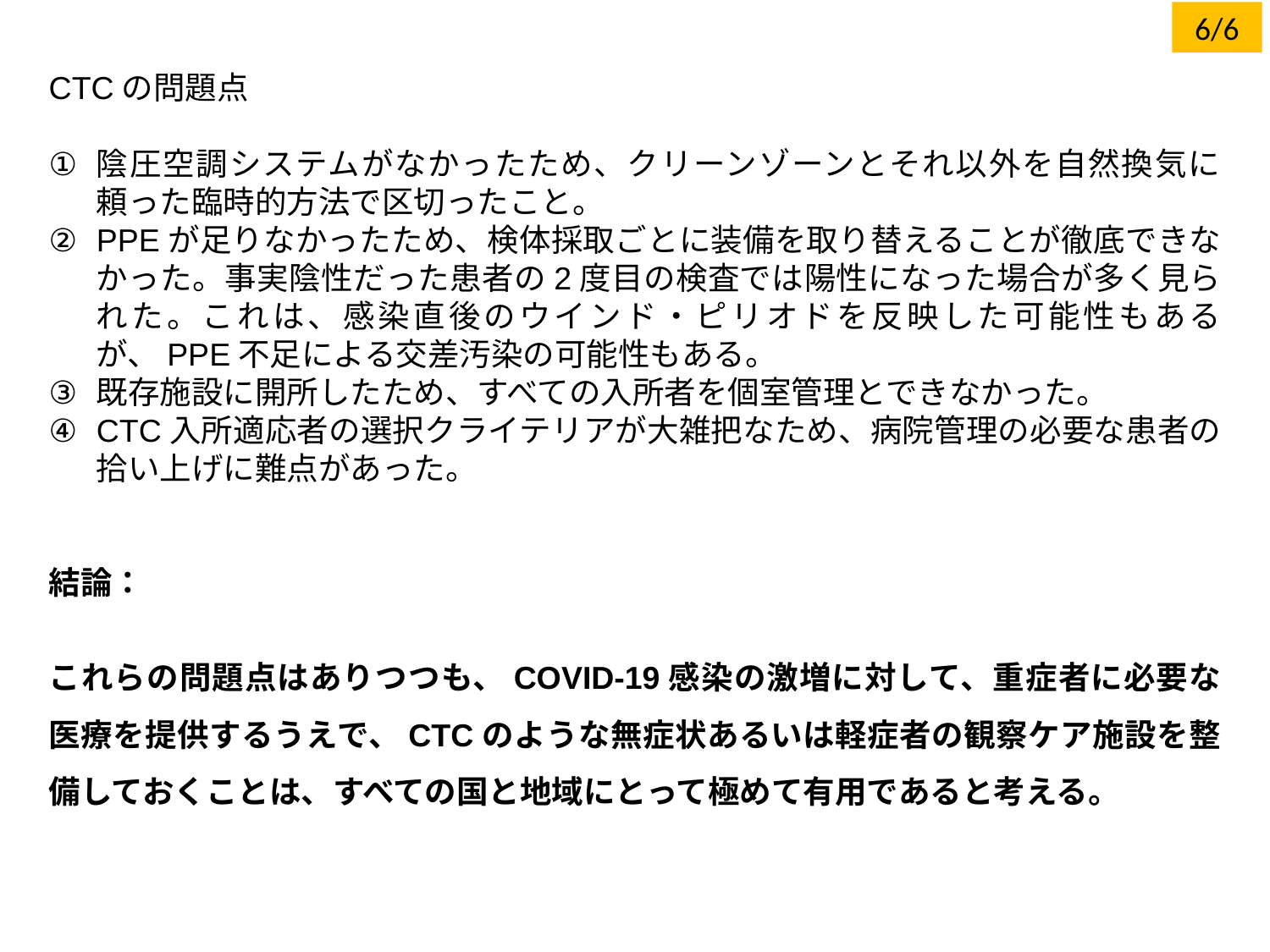

6/6
CTCの問題点

陰圧空調システムがなかったため、クリーンゾーンとそれ以外を自然換気に頼った臨時的方法で区切ったこと。
PPEが足りなかったため、検体採取ごとに装備を取り替えることが徹底できなかった。事実陰性だった患者の2度目の検査では陽性になった場合が多く見られた。これは、感染直後のウインド・ピリオドを反映した可能性もあるが、PPE不足による交差汚染の可能性もある。
既存施設に開所したため、すべての入所者を個室管理とできなかった。
CTC入所適応者の選択クライテリアが大雑把なため、病院管理の必要な患者の拾い上げに難点があった。

結論：

これらの問題点はありつつも、COVID-19感染の激増に対して、重症者に必要な医療を提供するうえで、CTCのような無症状あるいは軽症者の観察ケア施設を整備しておくことは、すべての国と地域にとって極めて有用であると考える。